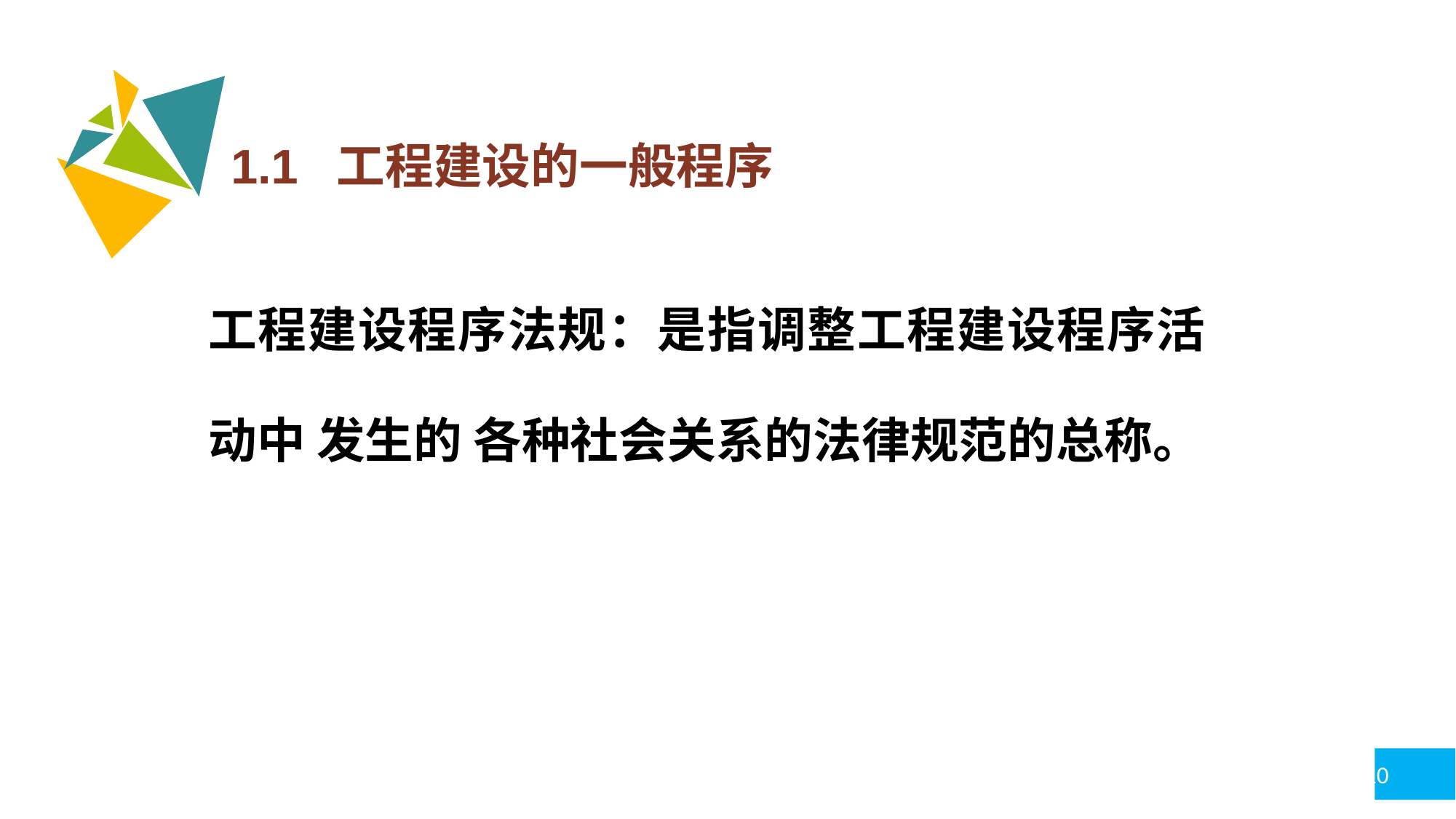

1.1  工程建设的一般程序

工程建设程序法规：是指调整工程建设程序活动中 发生的 各种社会关系的法律规范的总称。